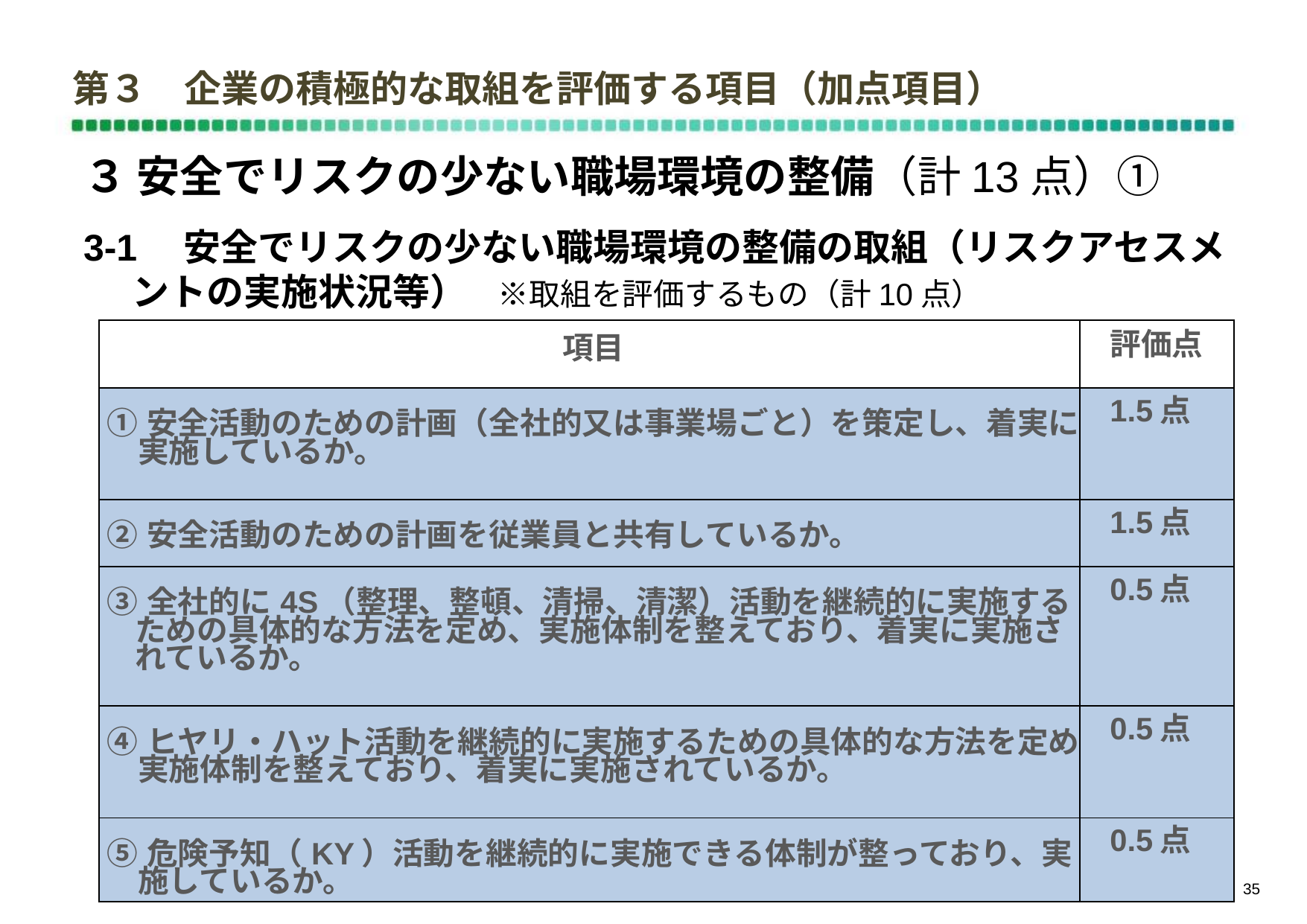

# 第３　企業の積極的な取組を評価する項目（加点項目）
３ 安全でリスクの少ない職場環境の整備（計13点）①

3-1　安全でリスクの少ない職場環境の整備の取組（リスクアセスメントの実施状況等）　※取組を評価するもの（計10点）
| 項目 | 評価点 |
| --- | --- |
| ①安全活動のための計画（全社的又は事業場ごと）を策定し、着実に 　実施しているか。 | 1.5点 |
| ②安全活動のための計画を従業員と共有しているか。 | 1.5点 |
| ③全社的に4S（整理、整頓、清掃、清潔）活動を継続的に実施するための具体的な方法を定め、実施体制を整えており、着実に実施されているか。 | 0.5点 |
| ④ヒヤリ・ハット活動を継続的に実施するための具体的な方法を定め、 　実施体制を整えており、着実に実施されているか。 | 0.5点 |
| ⑤危険予知（KY）活動を継続的に実施できる体制が整っており、実 　施しているか。 | 0.5点 |
35